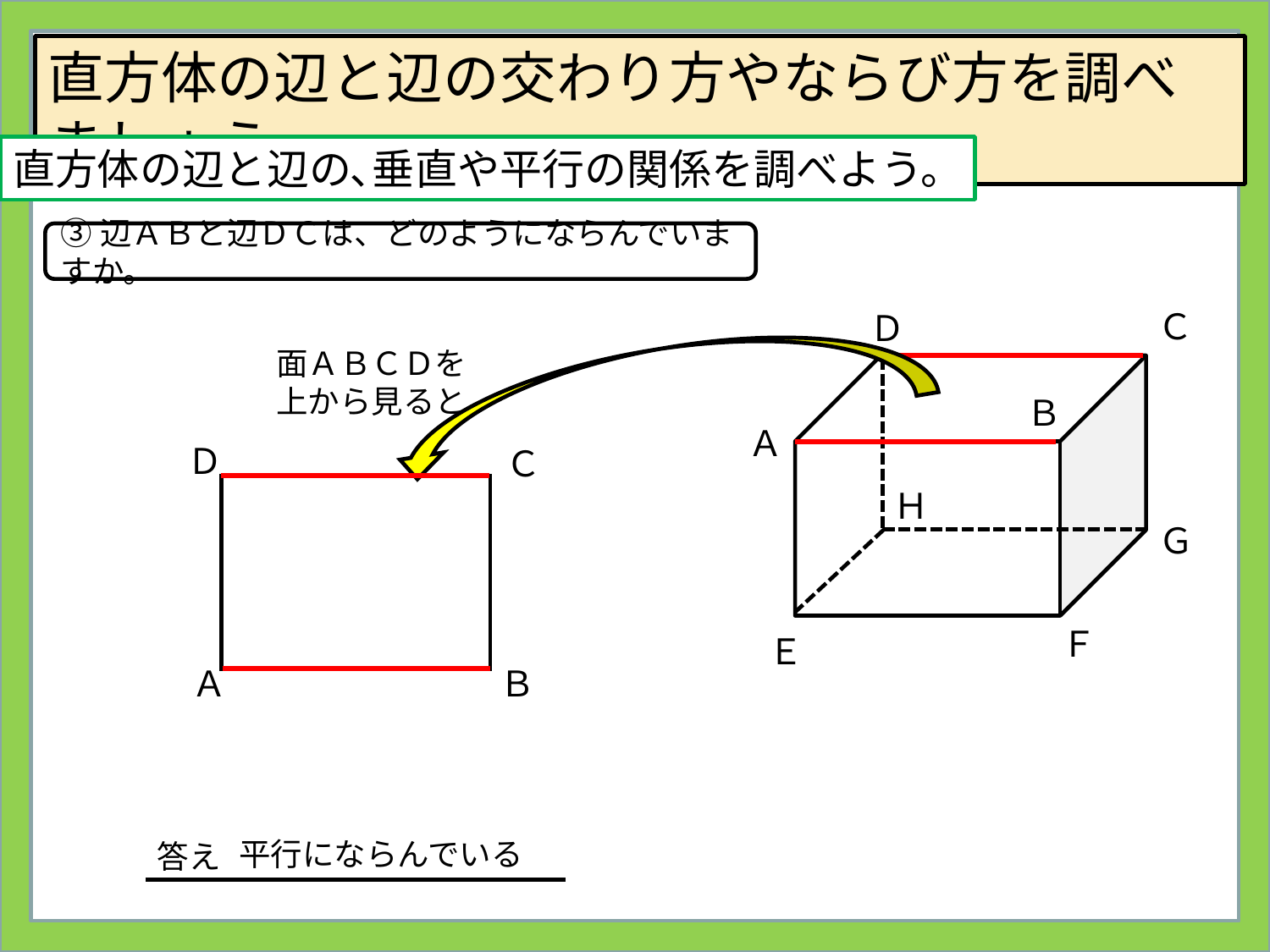

直方体の辺と辺の交わり方やならび方を調べましょう。

直方体の辺と辺の､垂直や平行の関係を調べよう。
③辺ＡＢと辺ＤＣは、どのようにならんでいますか。
Ｃ
Ｄ
面ＡＢＣＤを
上から見ると

Ｂ
Ａ
Ｄ
Ｃ

Ａ
Ｂ
Ｈ
Ｇ
Ｆ
Ｅ
平行にならんでいる
答え